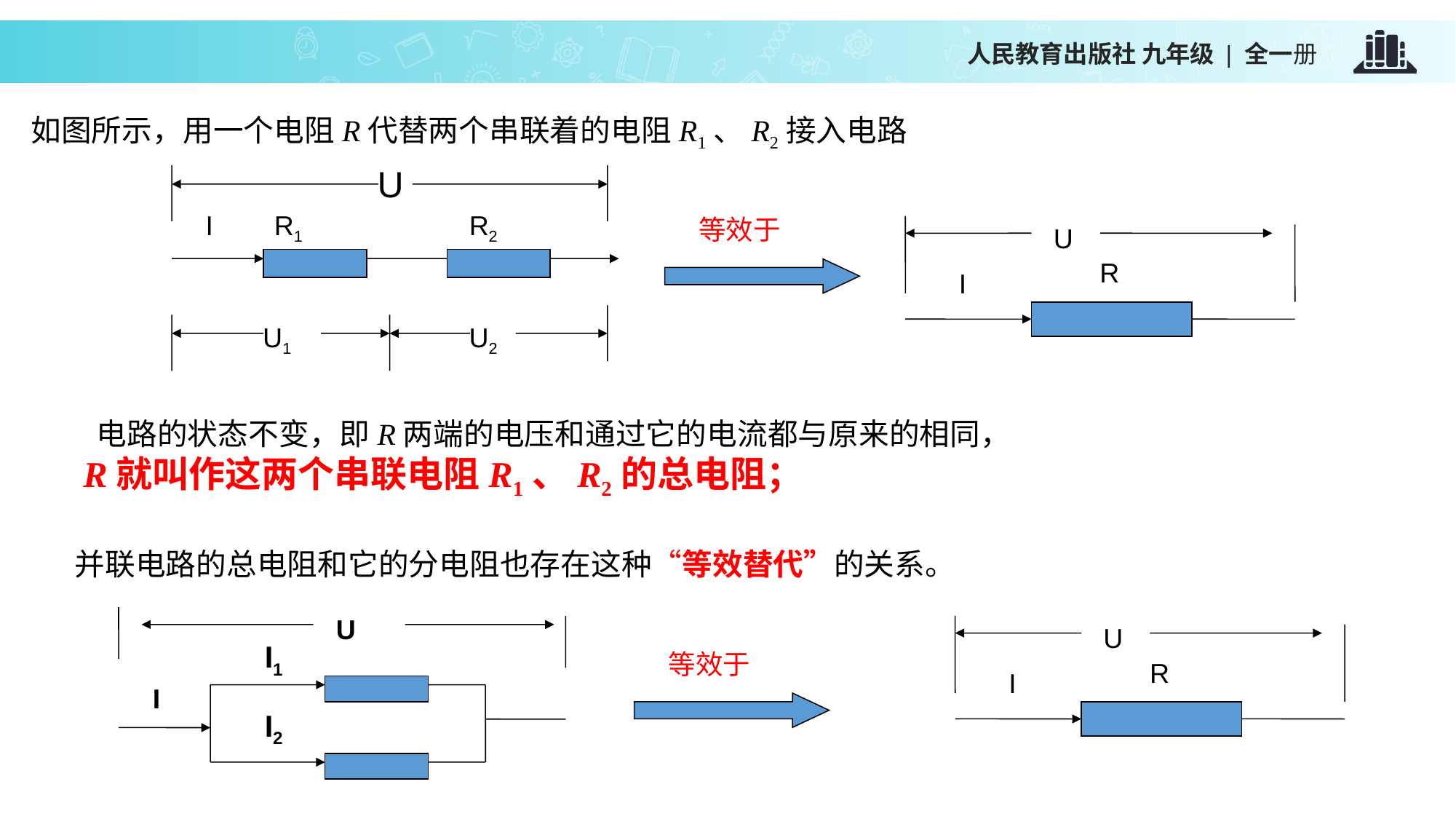

如图所示，用一个电阻R代替两个串联着的电阻R1、R2接入电路
U

I
R1
R2

U1

U2

等效于

U

R
I

电路的状态不变，即R两端的电压和通过它的电流都与原来的相同，
R就叫作这两个串联电阻R1、R2的总电阻；
并联电路的总电阻和它的分电阻也存在这种“等效替代”的关系。

U

I1
I

I2

U

R
I

等效于